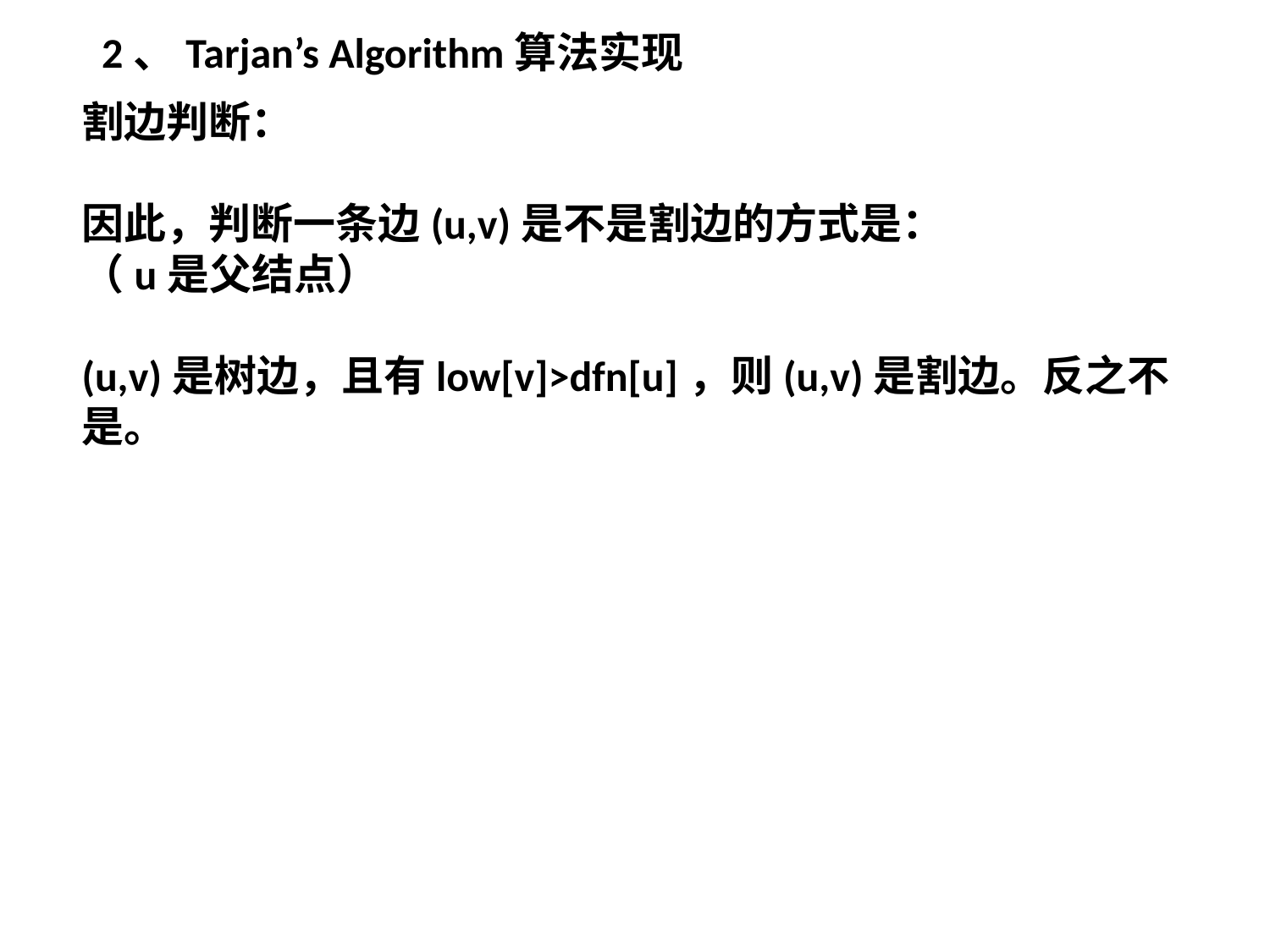

2、Tarjan’s Algorithm算法实现
割边判断：

因此，判断一条边(u,v)是不是割边的方式是：
（u是父结点）

(u,v)是树边，且有low[v]>dfn[u]，则(u,v)是割边。反之不是。